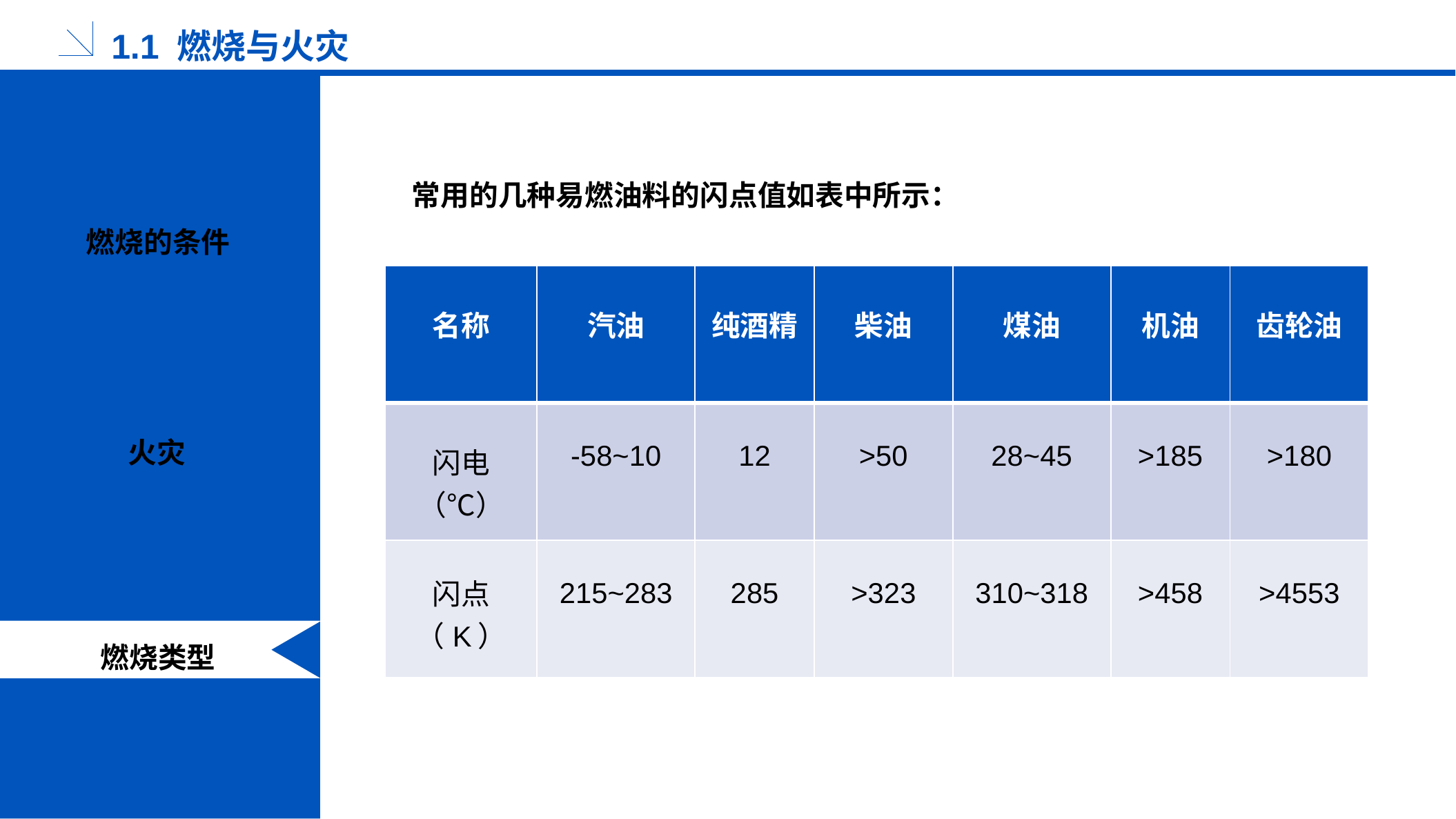

1.1 燃烧与火灾

常用的几种易燃油料的闪点值如表中所示：
燃烧的条件
| 名称 | 汽油 | 纯酒精 | 柴油 | 煤油 | 机油 | 齿轮油 |
| --- | --- | --- | --- | --- | --- | --- |
| 闪电（℃） | -58~10 | 12 | >50 | 28~45 | >185 | >180 |
| 闪点（K） | 215~283 | 285 | >323 | 310~318 | >458 | >4553 |
火灾

燃烧类型